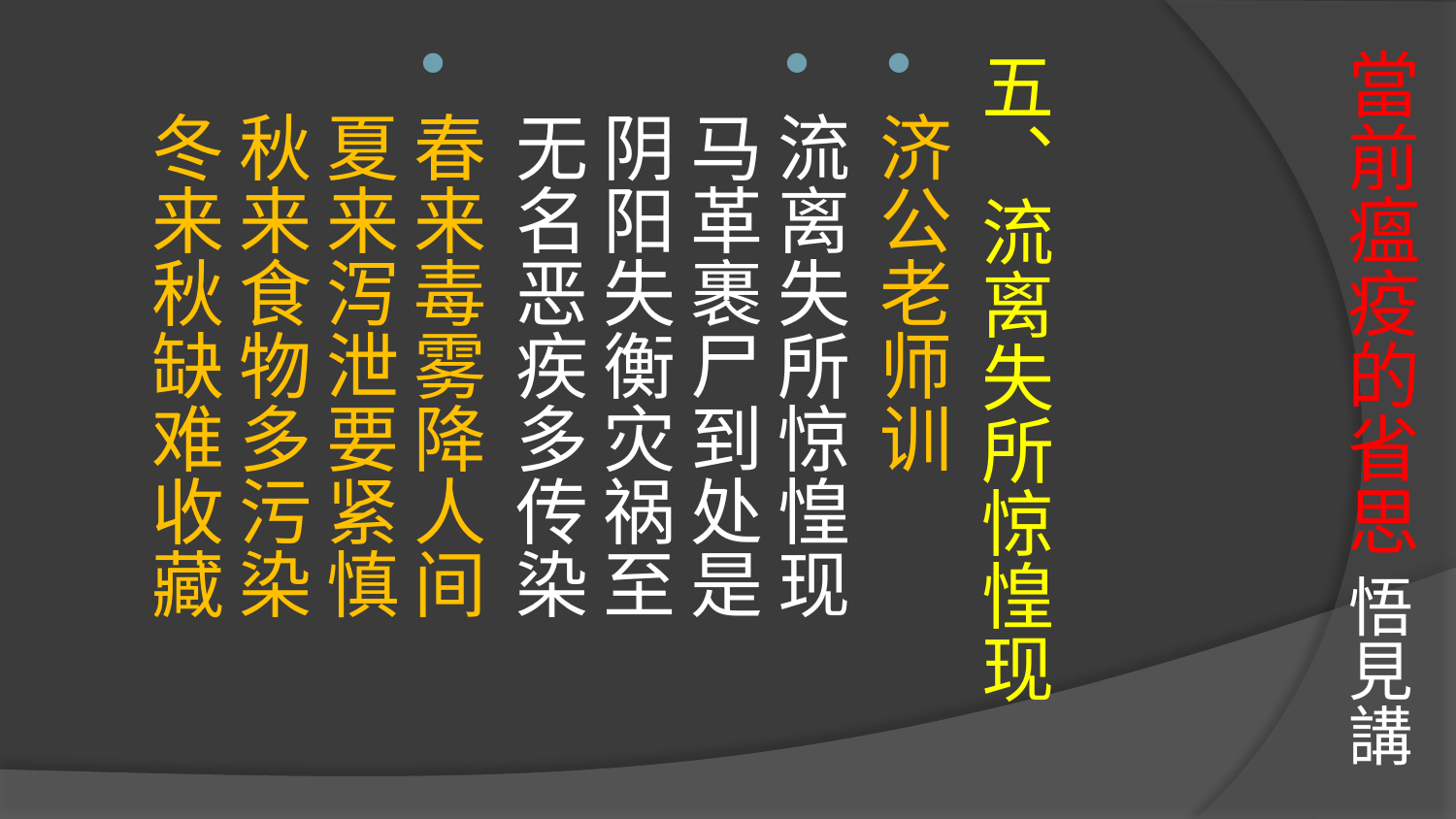

# 當前瘟疫的省思 悟見講
五、流离失所惊惶现
济公老师训
流离失所惊惶现
马革裹尸到处是
阴阳失衡灾祸至
无名恶疾多传染
春来毒雾降人间
夏来泻泄要紧慎
秋来食物多污染
冬来秋缺难收藏